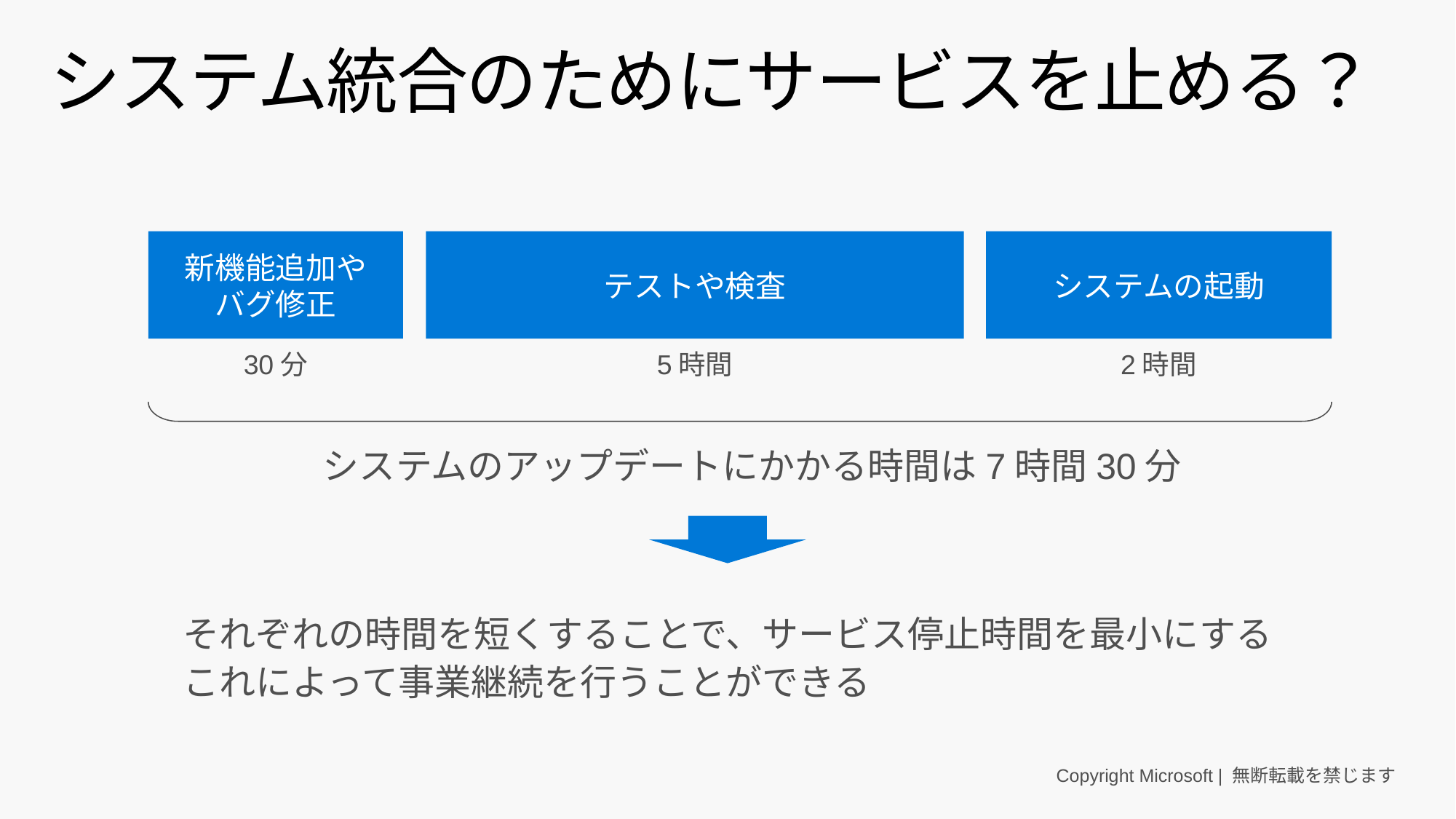

# システム統合のためにサービスを止める？
新機能追加や
バグ修正
テストや検査
システムの起動
30分
2時間
5時間
システムのアップデートにかかる時間は7時間30分

それぞれの時間を短くすることで、サービス停止時間を最小にする
これによって事業継続を行うことができる